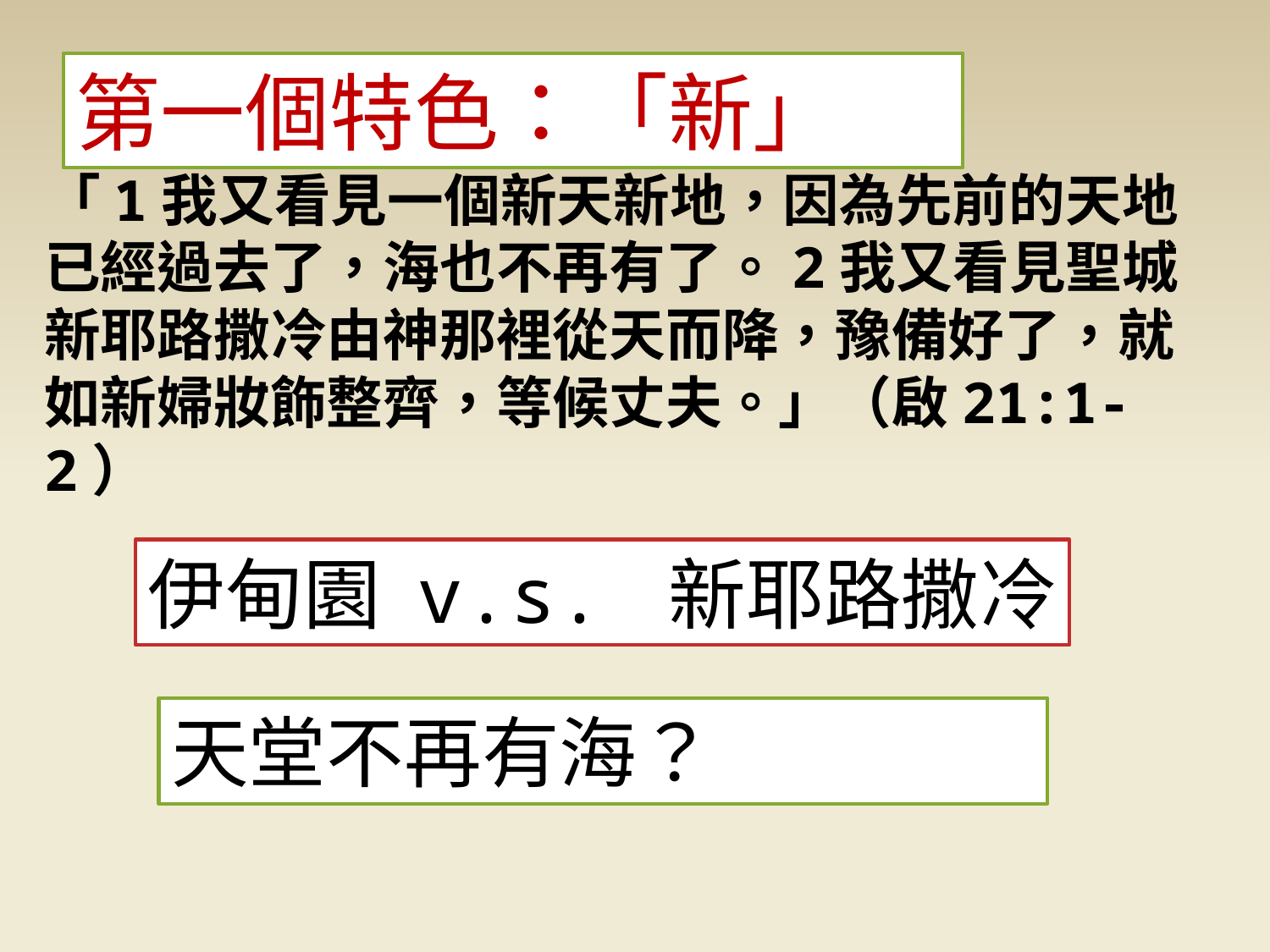

第一個特色：「新」
「1我又看見一個新天新地，因為先前的天地已經過去了，海也不再有了。2我又看見聖城新耶路撒冷由神那裡從天而降，豫備好了，就如新婦妝飾整齊，等候丈夫。」（啟21:1-2）
伊甸園 v.s. 新耶路撒冷
天堂不再有海？